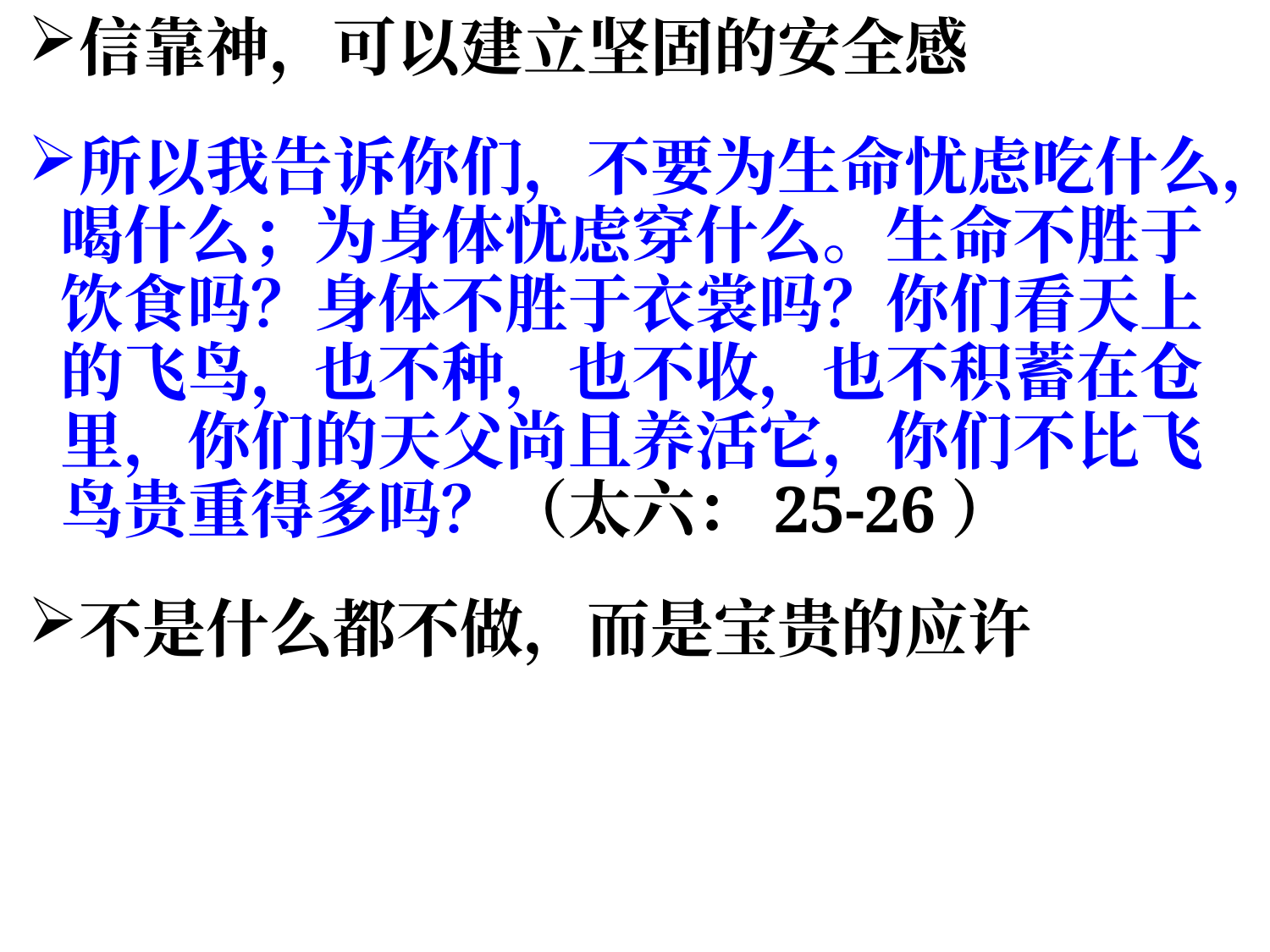

信靠神，可以建立坚固的安全感

所以我告诉你们，不要为生命忧虑吃什么，喝什么；为身体忧虑穿什么。生命不胜于饮食吗？身体不胜于衣裳吗？你们看天上的飞鸟，也不种，也不收，也不积蓄在仓里，你们的天父尚且养活它，你们不比飞鸟贵重得多吗？（太六：25-26）

不是什么都不做，而是宝贵的应许